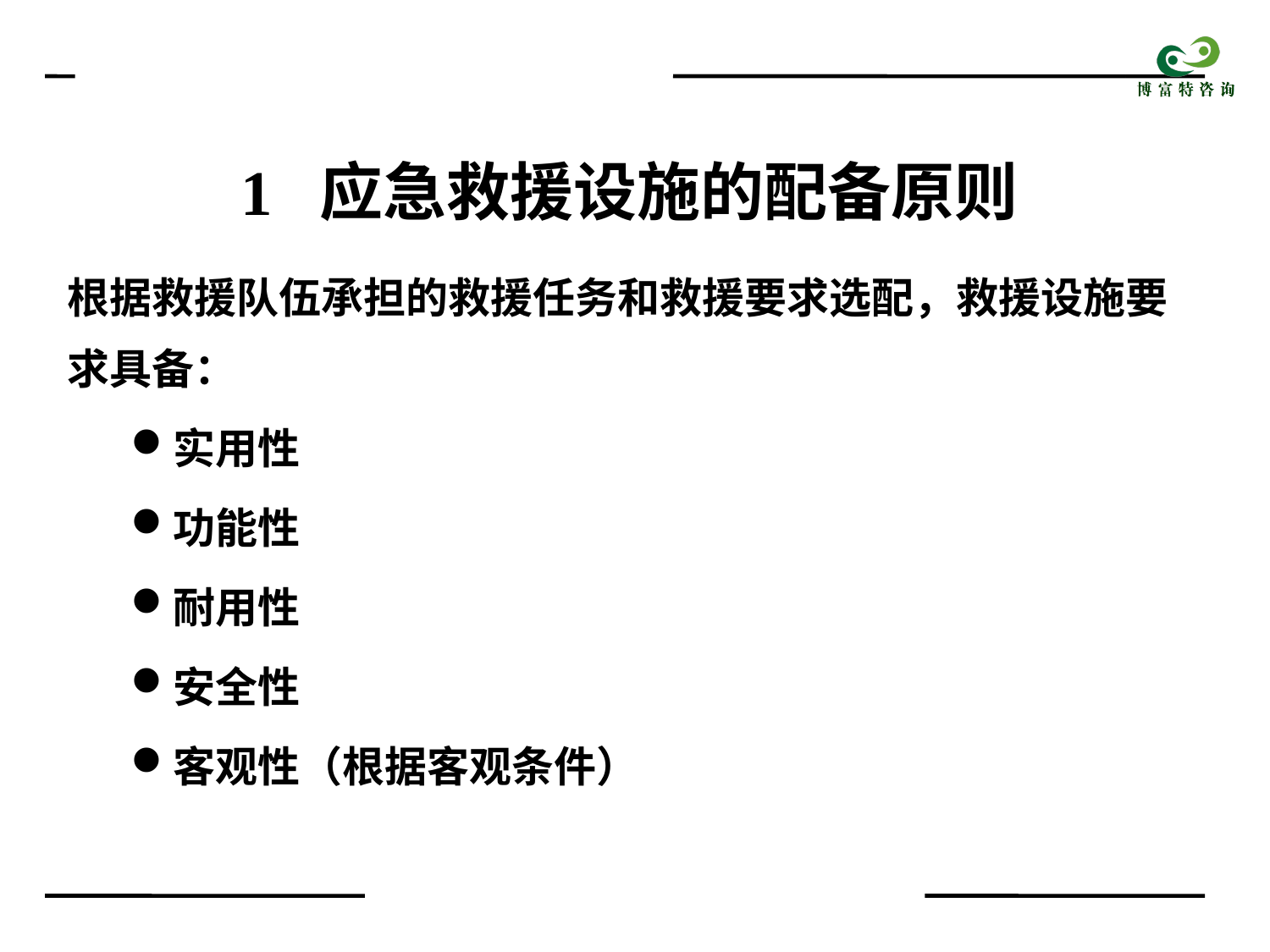

1  应急救援设施的配备原则
根据救援队伍承担的救援任务和救援要求选配，救援设施要求具备：
实用性
功能性
耐用性
安全性
客观性（根据客观条件）